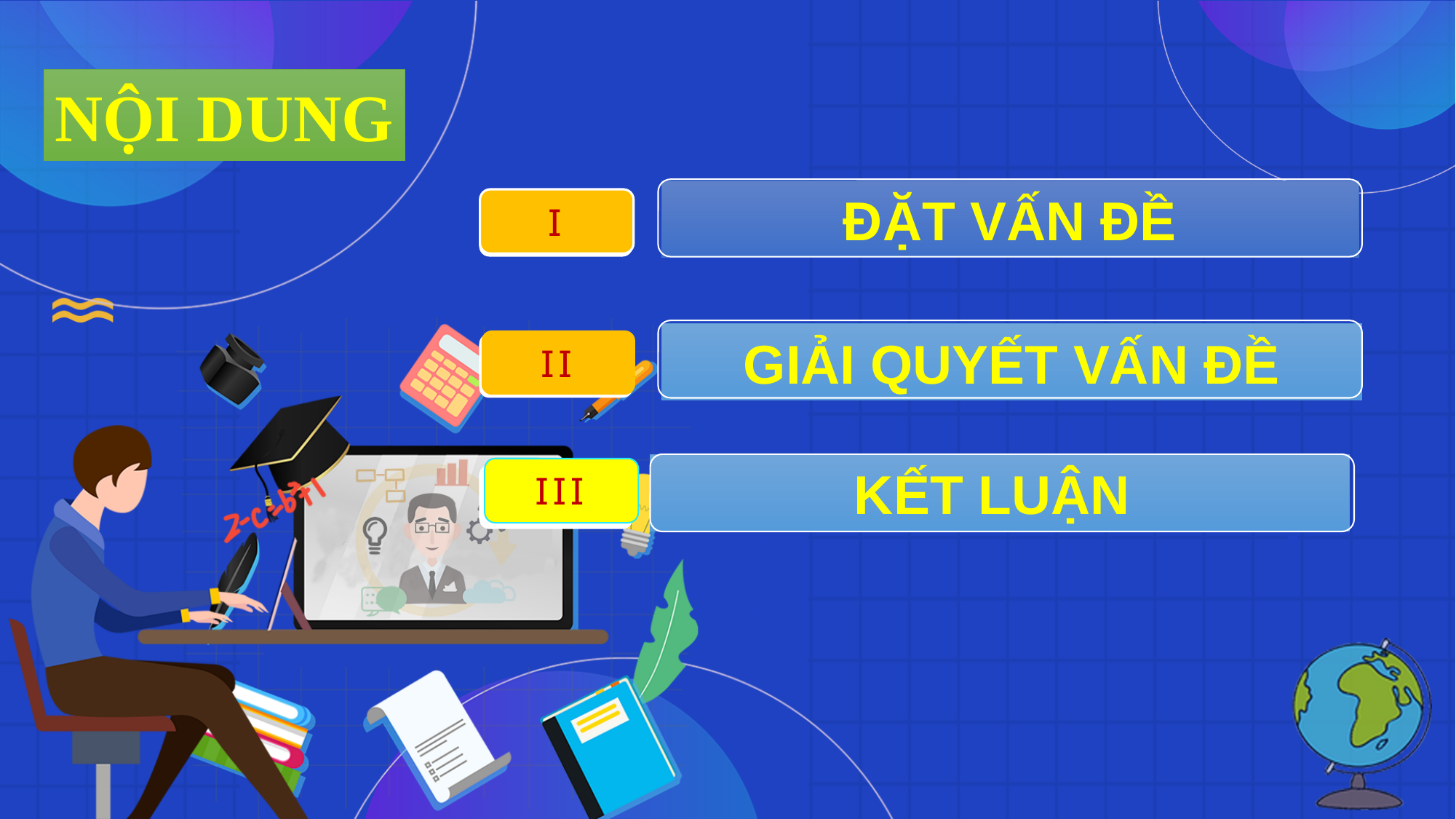

NỘI DUNG

ĐẶT VẤN ĐỀ
I
第一章

GIẢI QUYẾT VẤN ĐỀ
II
第三章

KẾT LUẬN
III
第二章